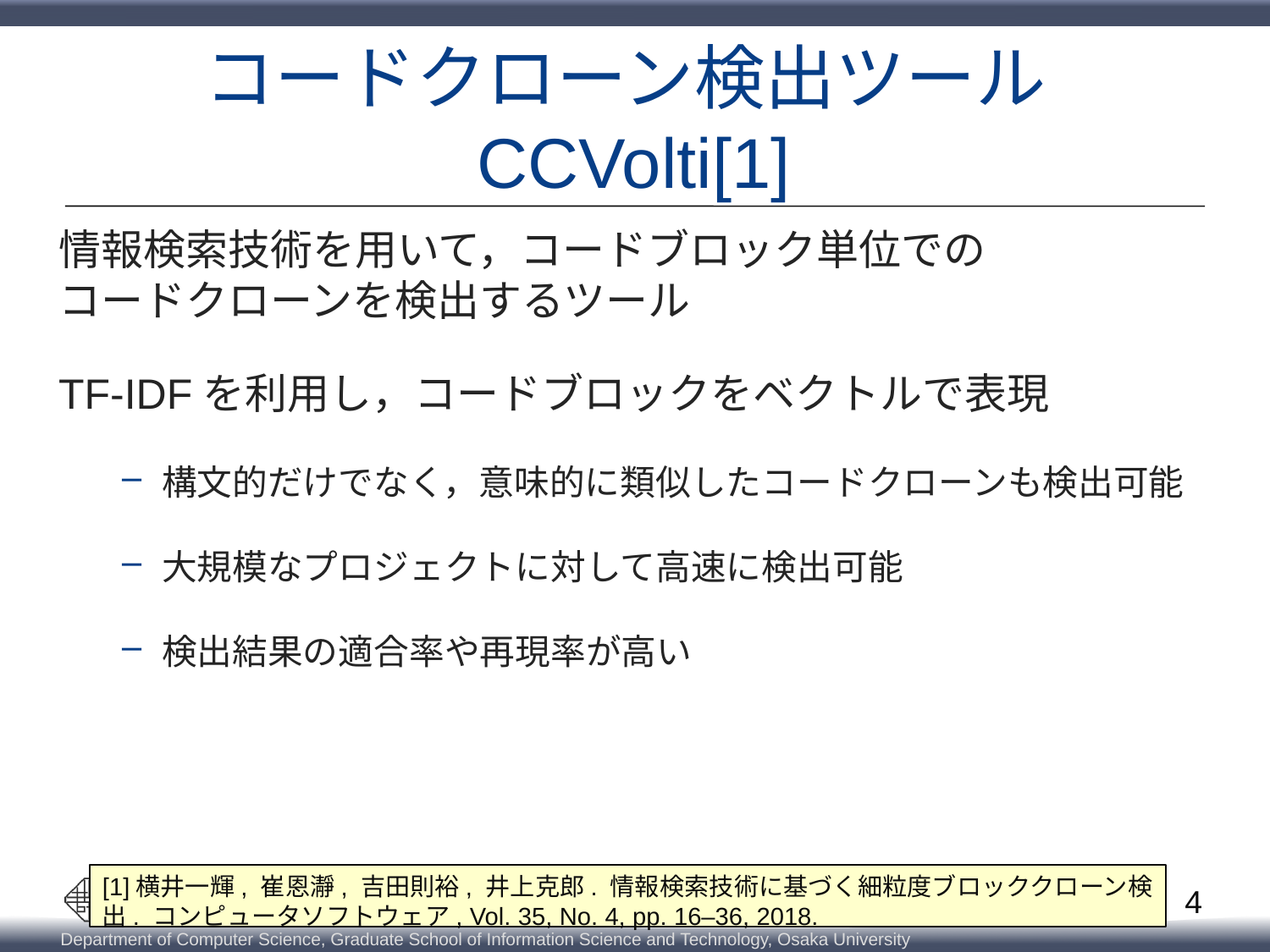

# コードクローン検出ツールCCVolti[1]
情報検索技術を用いて，コードブロック単位での
コードクローンを検出するツール
TF-IDFを利用し，コードブロックをベクトルで表現
構文的だけでなく，意味的に類似したコードクローンも検出可能
大規模なプロジェクトに対して高速に検出可能
検出結果の適合率や再現率が高い
[1]横井一輝, 崔恩瀞, 吉田則裕, 井上克郎. 情報検索技術に基づく細粒度ブロッククローン検出. コンピュータソフトウェア, Vol. 35, No. 4, pp. 16–36, 2018.
4